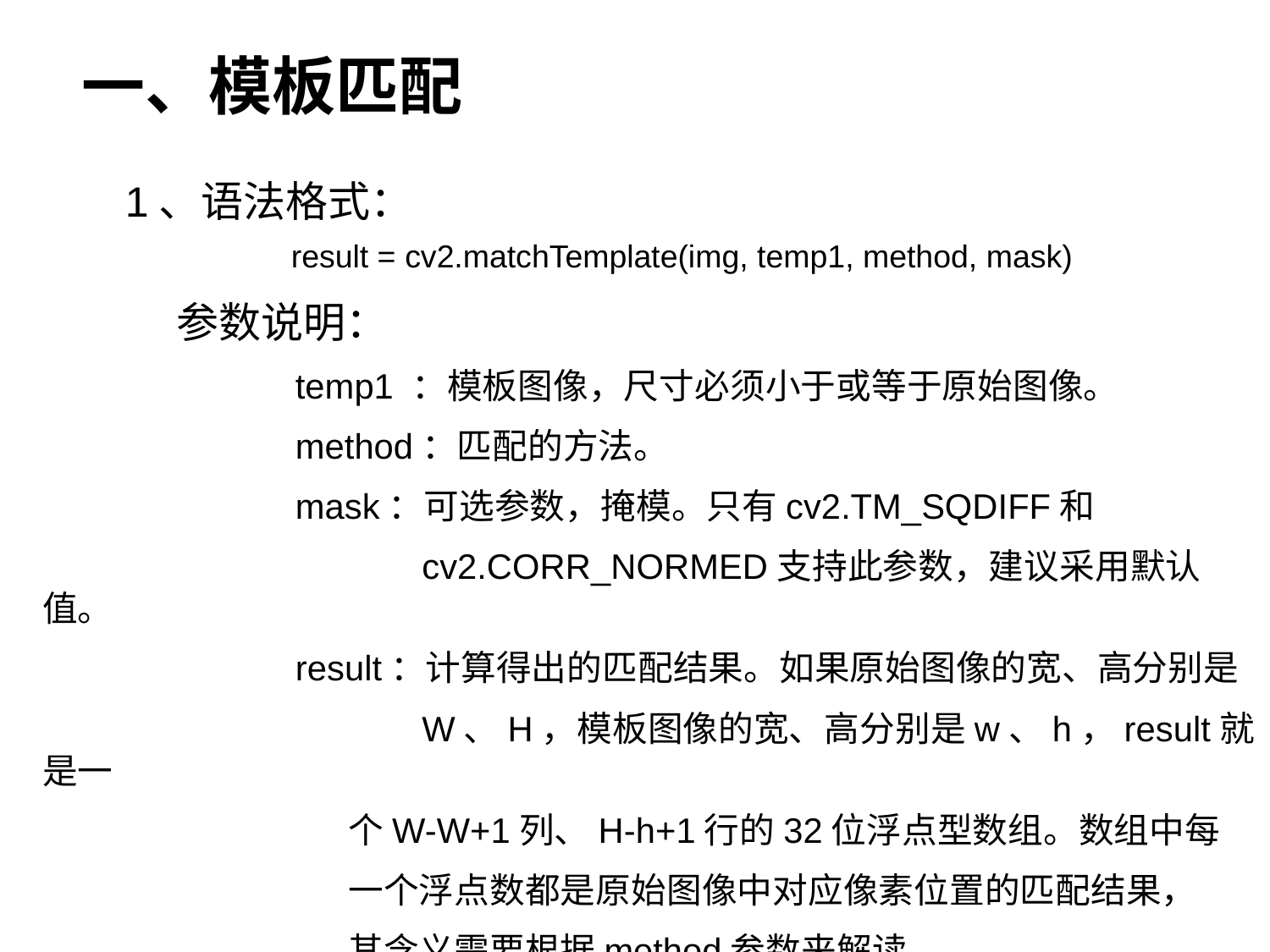

一、模板匹配
       1、语法格式：
                            result = cv2.matchTemplate(img, temp1, method, mask)
             参数说明：
                          temp1 ：模板图像，尺寸必须小于或等于原始图像。
                          method：匹配的方法。
                          mask：可选参数，掩模。只有cv2.TM_SQDIFF和
                                       cv2.CORR_NORMED支持此参数，建议采用默认值。
                          result：计算得出的匹配结果。如果原始图像的宽、高分别是
                                       W、H，模板图像的宽、高分别是w、h，result就是一
                                      个W-W+1列、H-h+1行的32位浮点型数组。数组中每
                                      一个浮点数都是原始图像中对应像素位置的匹配结果，
                                      其含义需要根据method参数来解读。